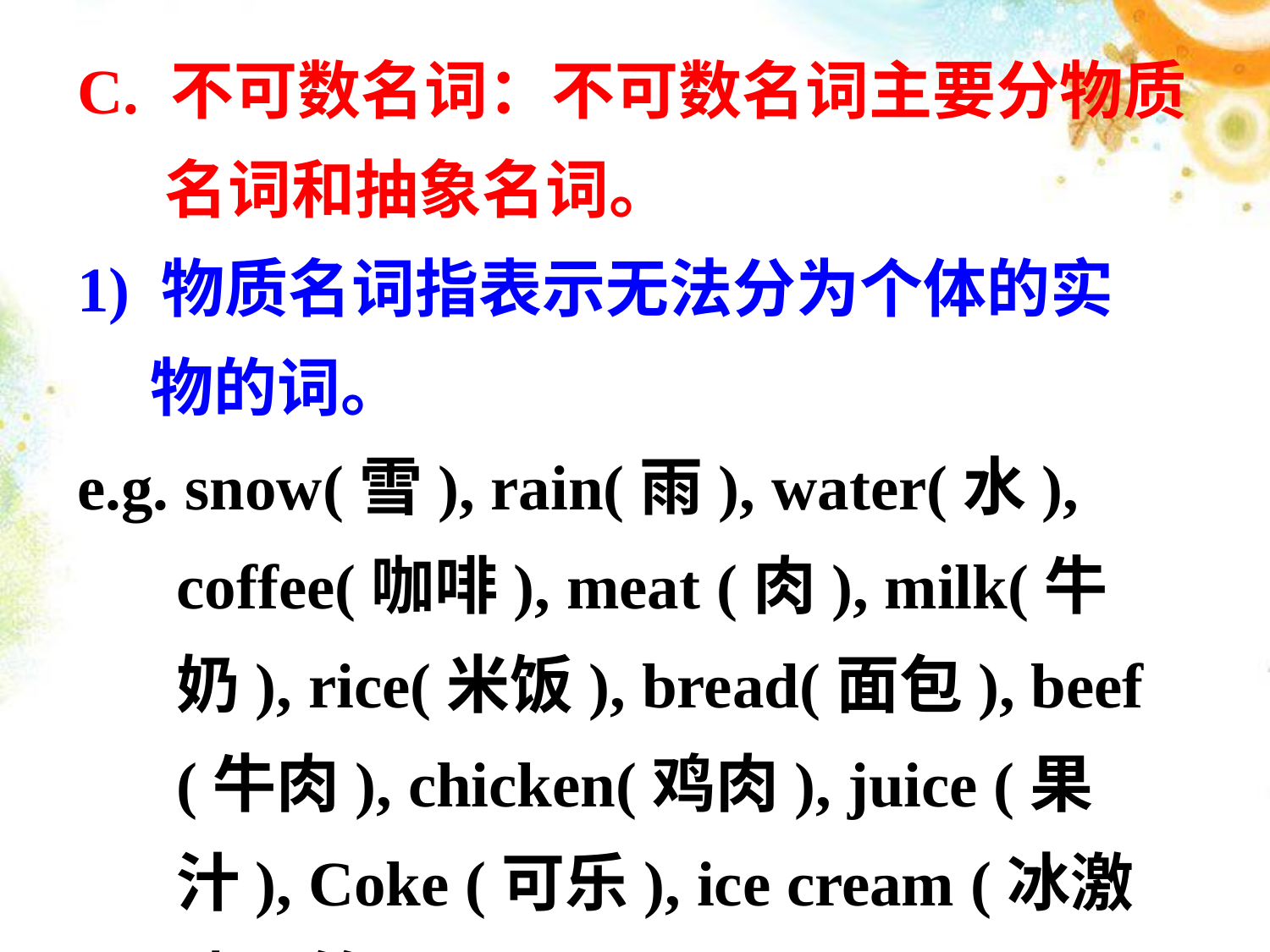

C. 不可数名词：不可数名词主要分物质
     名词和抽象名词。
1) 物质名词指表示无法分为个体的实
    物的词。
e.g. snow(雪), rain(雨), water(水), coffee(咖啡), meat (肉), milk(牛奶), rice(米饭), bread(面包), beef (牛肉), chicken(鸡肉), juice (果汁), Coke (可乐), ice cream (冰激凌) 等